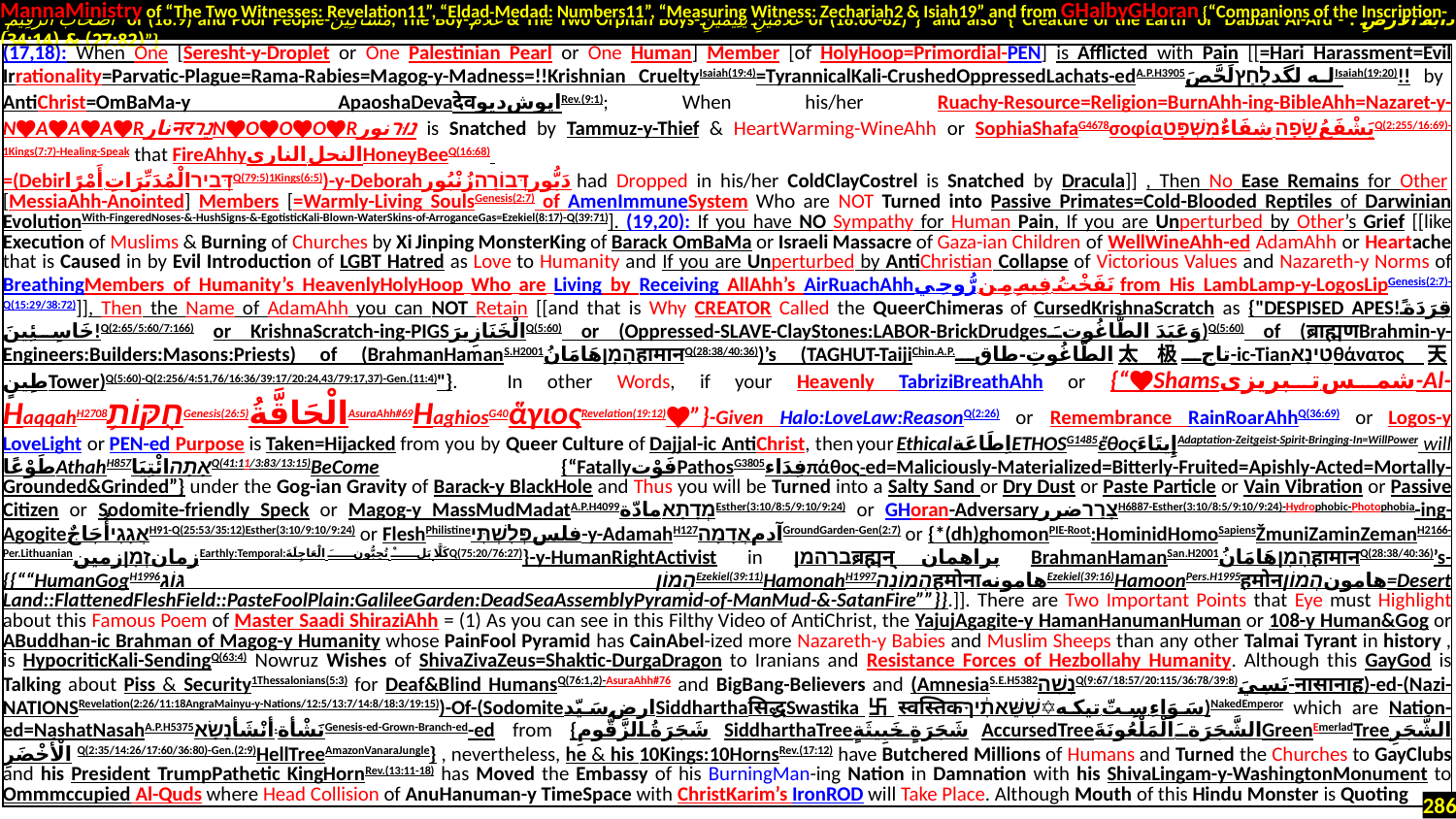

MannaMinistry of “The Two Witnesses: Revelation11”, “Eldad-Medad: Numbers11”, “Measuring Witness: Zechariah2 & Isiah19” and from GHalbyGHoran {“Companions of the Inscription-
 أَصْحَابَ الرَّقِيمِ  of (18:9) and Poor People-مَسَاكِينَ, The Boy-غُلَامُ & The Two Orphan Boys-غُلَامَيْنِ يَتِيمَيْنِ of (18:60-82)”}  and also  {“Creature of the Earth  or  Dabbat Al-Ard - دَابَّةُ الْأَرْضِ : (27:82) & (34:14)”}
| (17,18): When One [Seresht-y-Droplet or One Palestinian Pearl or One Human] Member [of HolyHoop=Primordial-PEN] is Afflicted with Pain [[=Hari Harassment=Evil Irrationality=Parvatic-Plague=Rama-Rabies=Magog-y-Madness=!!Krishnian CrueltyIsaiah(19:4)=TyrannicalKali-CrushedOppressedLachats-edA.P.H3905له لگدלָחַץلَحَّصَIsaiah(19:20)!! by AntiChrist=OmBaMa-y ApaoshaDevaदेवاپوش‌دیوRev.(9:1); When his/her Ruachy-Resource=Religion=BurnAhh-ing-BibleAhh=Nazaret-y-N♥A♥A♥A♥RنارनरנֵרN♥O♥O♥O♥Rנוּרنور is Snatched by Tammuz-y-Thief & HeartWarming-WineAhh or SophiaShafaG4678σοφίαيَشْفَعُשָׂפָה شِفَاءٌמִשְׁפָּטQ(2:255/16:69)-1Kings(7:7)-Healing-Speak that FireAhhyالنحل الناریHoneyBeeQ(16:68) =(Debirדְּבִירالْمُدَبِّرَاتِ أَمْرًاQ(79:5)1Kings(6:5))-y-Deborahدَبُّورדְּבוֹרָהزُنْبُور had Dropped in his/her ColdClayCostrel is Snatched by Dracula]] , Then No Ease Remains for Other [MessiaAhh-Anointed] Members [=Warmly-Living SoulsGenesis(2:7) of AmenImmuneSystem Who are NOT Turned into Passive Primates=Cold-Blooded Reptiles of Darwinian EvolutionWith-FingeredNoses-&-HushSigns-&-EgotisticKali-Blown-WaterSkins-of-ArroganceGas=Ezekiel(8:17)-Q(39:71)]. (19,20): If you have NO Sympathy for Human Pain, If you are Unperturbed by Other’s Grief [[like Execution of Muslims & Burning of Churches by Xi Jinping MonsterKing of Barack OmBaMa or Israeli Massacre of Gaza-ian Children of WellWineAhh-ed AdamAhh or Heartache that is Caused in by Evil Introduction of LGBT Hatred as Love to Humanity and If you are Unperturbed by AntiChristian Collapse of Victorious Values and Nazareth-y Norms of BreathingMembers of Humanity’s HeavenlyHolyHoop Who are Living by Receiving AllAhh’s AirRuachAhhنَفَخْتُ فِيهِ مِن رُّوحِي from His LambLamp-y-LogosLipGenesis(2:7)-Q(15:29/38:72)]], Then the Name of AdamAhh you can NOT Retain [[and that is Why CREATOR Called the QueerChimeras of CursedKrishnaScratch as {"DESPISED APES!قِرَدَةً خَاسِئِينَ!Q(2:65/5:60/7:166) or KrishnaScratch-ing-PIGSالْخَنَازِيرَQ(5:60) or (Oppressed-SLAVE-ClayStones:LABOR-BrickDrudgesوَعَبَدَ الطَّاغُوتَ)Q(5:60) of (ब्राह्मणBrahmin-y-Engineers:Builders:Masons:Priests) of (BrahmanHamanS.H2001הָמָןهَامَانُहामानQ(28:38/40:36))’s (TAGHUT-TaijiChin.A.P.الطَّاغُوتِ-طاق太极تاج-ic-Tianטִינָאθάνατος天طِينٍTower)Q(5:60)-Q(2:256/4:51,76/16:36/39:17/20:24,43/79:17,37)-Gen.(11:4)"}. In other Words, if your Heavenly TabriziBreathAhh or {“♥Shamsشمس تبریزی-Al-HaqqahH2708חֻקּוֹתַ֥Genesis(26:5)الْحَاقَّةُAsuraAhh#69HaghiosG40ἅγιοςRevelation(19:12)♥”}-Given Halo:LoveLaw:ReasonQ(2:26) or Remembrance RainRoarAhhQ(36:69) or Logos-y LoveLight or PEN-ed Purpose is Taken=Hijacked from you by Queer Culture of Dajjal-ic AntiChrist, then your EthicalاِطَاعَةETHOSG1485ἔθοςإِيتَاءَAdaptation-Zeitgeist-Spirit-Bringing-In=WillPower will طَوْعًاAthahH857אָתָהائْتِيَاQ(41:11/3:83/13:15)BeCome {“FatallyفَوْتPathosG3805فِدَاءπάθος-ed=Maliciously-Materialized=Bitterly-Fruited=Apishly-Acted=Mortally-Grounded&Grinded”} under the Gog-ian Gravity of Barack-y BlackHole and Thus you will be Turned into a Salty Sand or Dry Dust or Paste Particle or Vain Vibration or Passive Citizen or Sodomite-friendly Speck or Magog-y MassMudMadatA.P.H4099מְדָתָאمادّةEsther(3:10/8:5/9:10/9:24) or GHoran-AdversaryצָרַרضررH6887-Esther(3:10/8:5/9:10/9:24)-Hydrophobic-Photophobia-ing-AgogiteאֲגָגִיأُجَاجٌH91-Q(25:53/35:12)Esther(3:10/9:10/9:24) or FleshPhilistineفلسפְּלִשְׁתִּי-y-AdamahH127آدمאֲדָמָהGroundGarden-Gen(2:7) or {\*(dh)ghomonPIE-Root:HominidHomoSapiensŽmuniZaminZemanH2166-Per.LithuanianزمانזְמָןزمینEarthly:Temporal:كَلَّا بَلْ تُحِبُّونَ الْعَاجِلَةَQ(75:20/76:27)}-y-HumanRightActivist in ברהמןब्रह्मन्براهمان BrahmanHamanSan.H2001הָמָןهَامَانُहामानQ(28:38/40:36)’s-{{““HumanGogH1996הֲמוֹן גּוֹגEzekiel(39:11)HamonahH1997הֲמוֹנָהहमोनाهامونهEzekiel(39:16)HamoonPers.H1995हमोनهامونהֲמוֹן=Desert Land::FlattenedFleshField::PasteFoolPlain:GalileeGarden:DeadSeaAssemblyPyramid-of-ManMud-&-SatanFire””}}.]]. There are Two Important Points that Eye must Highlight about this Famous Poem of Master Saadi ShiraziAhh = (1) As you can see in this Filthy Video of AntiChrist, the YajujAgagite-y HamanHanumanHuman or 108-y Human&Gog or ABuddhan-ic Brahman of Magog-y Humanity whose PainFool Pyramid has CainAbel-ized more Nazareth-y Babies and Muslim Sheeps than any other Talmai Tyrant in history , is HypocriticKali-SendingQ(63:4) Nowruz Wishes of ShivaZivaZeus=Shaktic-DurgaDragon to Iranians and Resistance Forces of Hezbollahy Humanity. Although this GayGod is Talking about Piss & Security1Thessalonians(5:3) for Deaf&Blind HumansQ(76:1,2)-AsuraAhh#76 and BigBang-Believers and (AmnesiaS.E.H5382נָשָׁהQ(9:67/18:57/20:115/36:78/39:8)نَسِيَ-नासानाह)-ed-(Nazi-NATIONSRevelation(2:26/11:18AngraMainyu-y-Nations/12:5/13:7/14:8/18:3/19:15))-Of-(Sodomiteارض سَيّدSiddharthaसिद्धSwastika卐स्वस्तिकسَوَاءِ سِتّ تیکه✡שִׁשֵּׁאתִ֔יךָ)NakedEmperor which are Nation-ed=NashatNasahA.P.H5375نَشْأة.أنْشَأנָשָׂאGenesis-ed-Grown-Branch-ed-ed from {شَجَرَةُ الزَّقُّومِSiddharthaTreeشَجَرَةٍ خَبِيثَةٍAccursedTreeالشَّجَرَةَ الْمَلْعُونَةَGreenEmerladTreeالشَّجَرِ الْأَخْضَرِ Q(2:35/14:26/17:60/36:80)-Gen.(2:9)HellTreeAmazonVanaraJungle} , nevertheless, he & his 10Kings:10HornsRev.(17:12) have Butchered Millions of Humans and Turned the Churches to GayClubs and his President TrumpPathetic KingHornRev.(13:11-18) has Moved the Embassy of his BurningMan-ing Nation in Damnation with his ShivaLingam-y-WashingtonMonument to Ommmccupied Al-Quds where Head Collision of AnuHanuman-y TimeSpace with ChristKarim’s IronROD will Take Place. Although Mouth of this Hindu Monster is Quoting |
| --- |
286